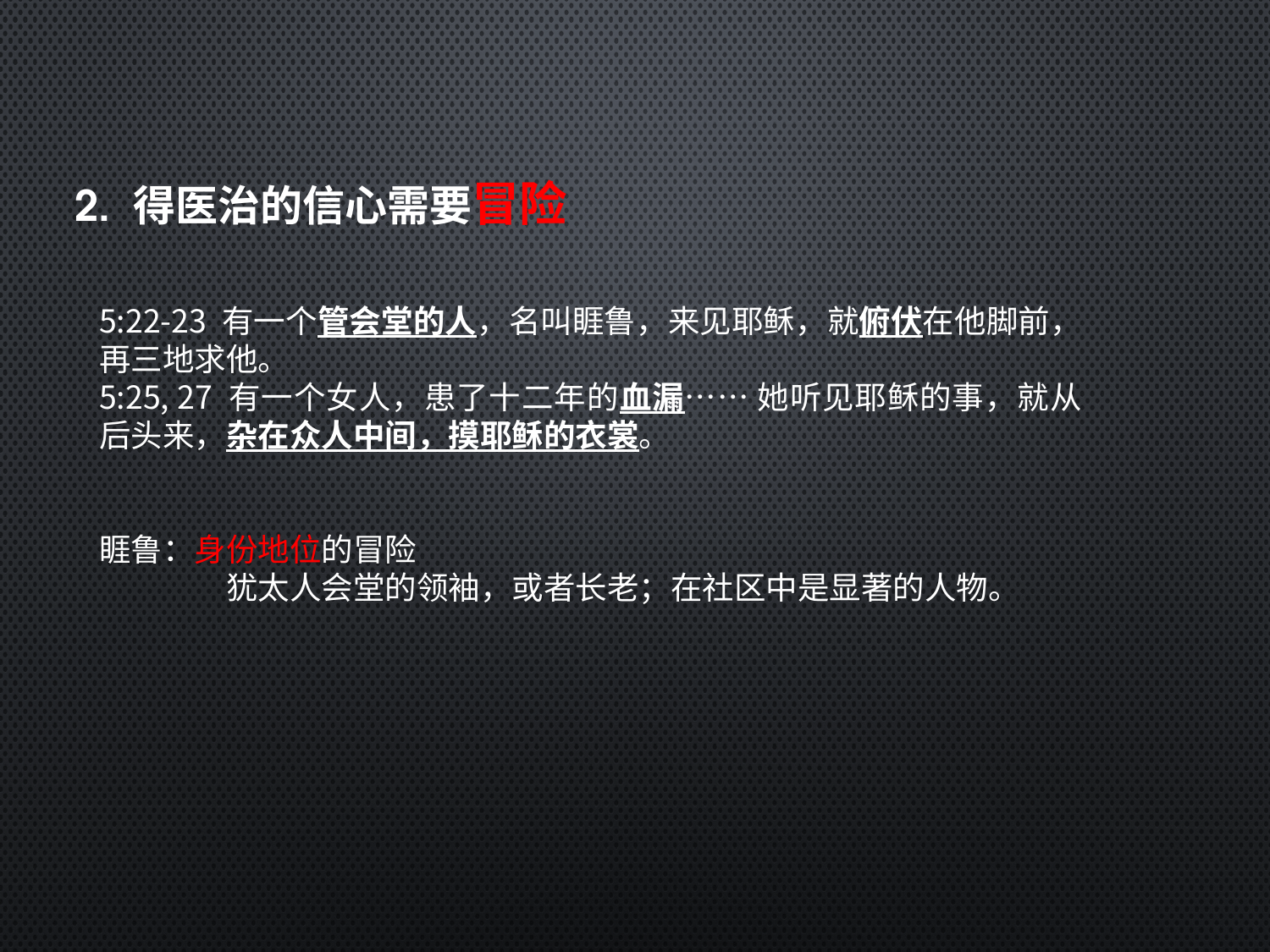

# 2. 得医治的信心需要冒险
5:22-23 有一个管会堂的人，名叫睚鲁，来见耶稣，就俯伏在他脚前，再三地求他。
5:25, 27 有一个女人，患了十二年的血漏…… 她听见耶稣的事，就从后头来，杂在众人中间，摸耶稣的衣裳。

睚鲁：身份地位的冒险
	犹太人会堂的领袖，或者长老；在社区中是显著的人物。